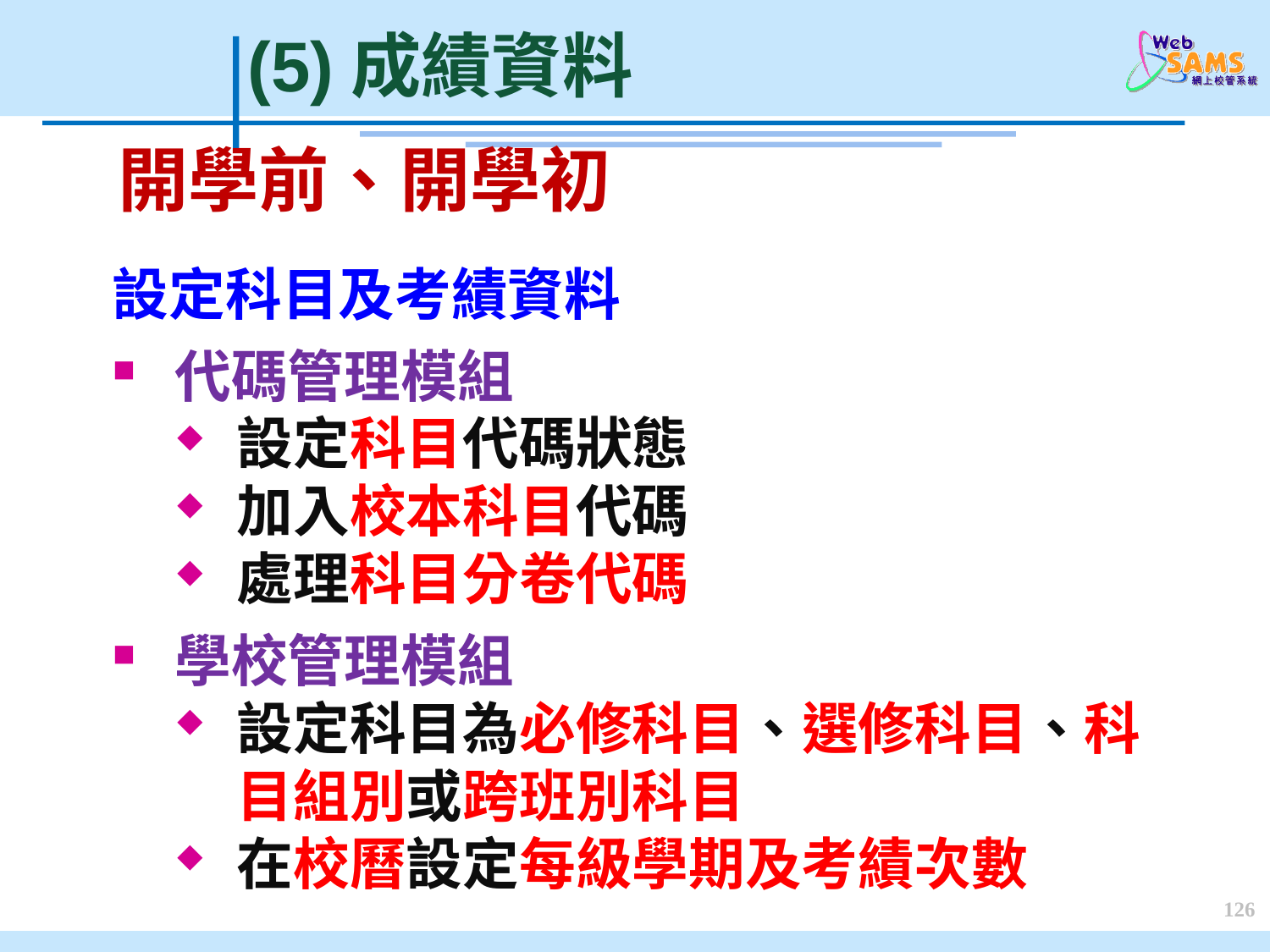

(5)成績資料
開學前、開學初
設定科目及考績資料
代碼管理模組
設定科目代碼狀態
加入校本科目代碼
處理科目分卷代碼
學校管理模組
設定科目為必修科目、選修科目、科目組別或跨班別科目
在校曆設定每級學期及考績次數
126